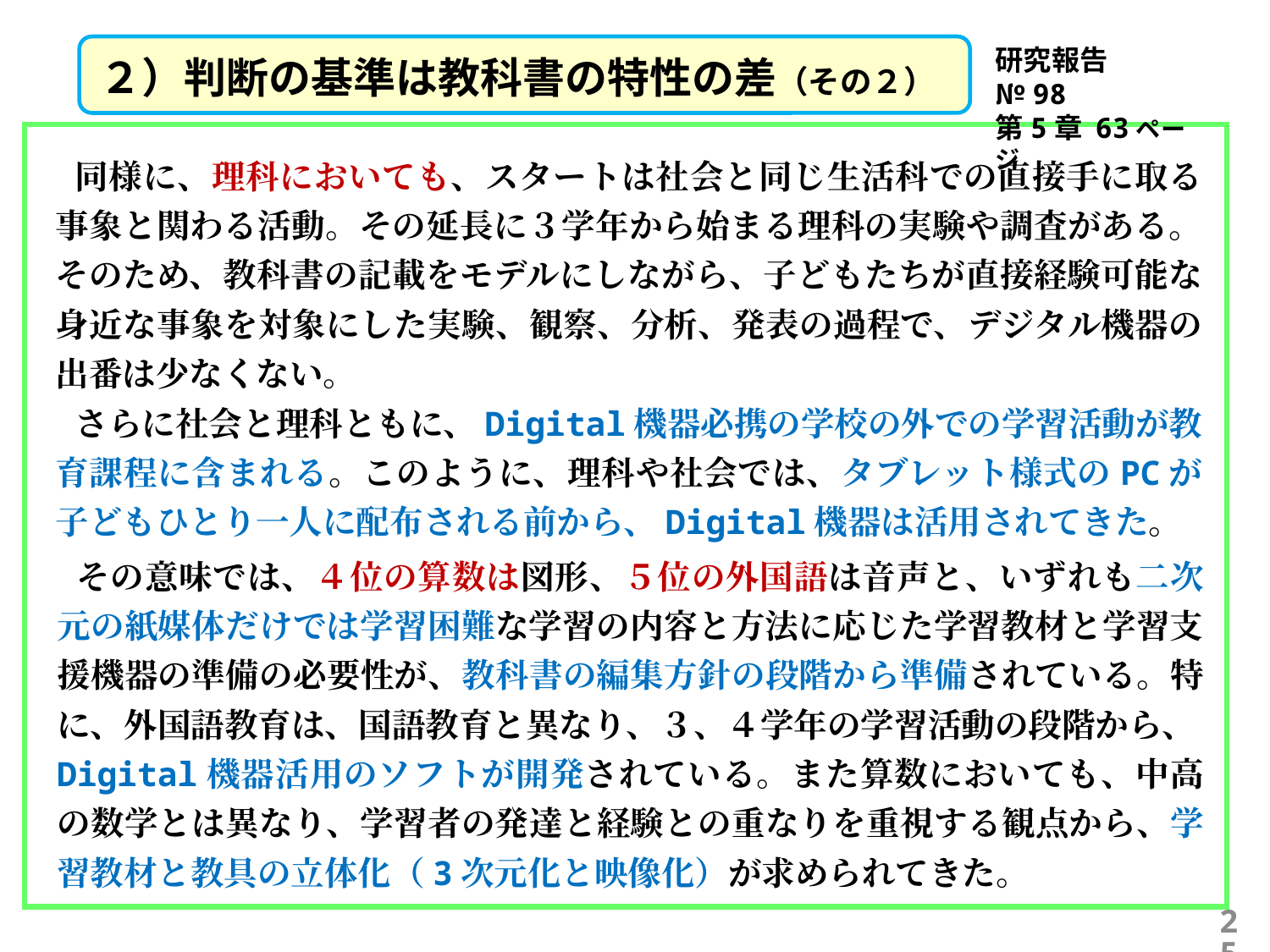

研究報告№98
第5章 63ページ
２）判断の基準は教科書の特性の差（その２）

同様に、理科においても、スタートは社会と同じ生活科での直接手に取る事象と関わる活動。その延長に３学年から始まる理科の実験や調査がある。そのため、教科書の記載をモデルにしながら、子どもたちが直接経験可能な身近な事象を対象にした実験、観察、分析、発表の過程で、デジタル機器の出番は少なくない。
さらに社会と理科ともに、Digital機器必携の学校の外での学習活動が教育課程に含まれる。このように、理科や社会では、タブレット様式のPCが子どもひとり一人に配布される前から、Digital機器は活用されてきた。
その意味では、４位の算数は図形、５位の外国語は音声と、いずれも二次元の紙媒体だけでは学習困難な学習の内容と方法に応じた学習教材と学習支援機器の準備の必要性が、教科書の編集方針の段階から準備されている。特に、外国語教育は、国語教育と異なり、３、４学年の学習活動の段階から、Digital機器活用のソフトが開発されている。また算数においても、中高の数学とは異なり、学習者の発達と経験との重なりを重視する観点から、学習教材と教具の立体化（3次元化と映像化）が求められてきた。
25